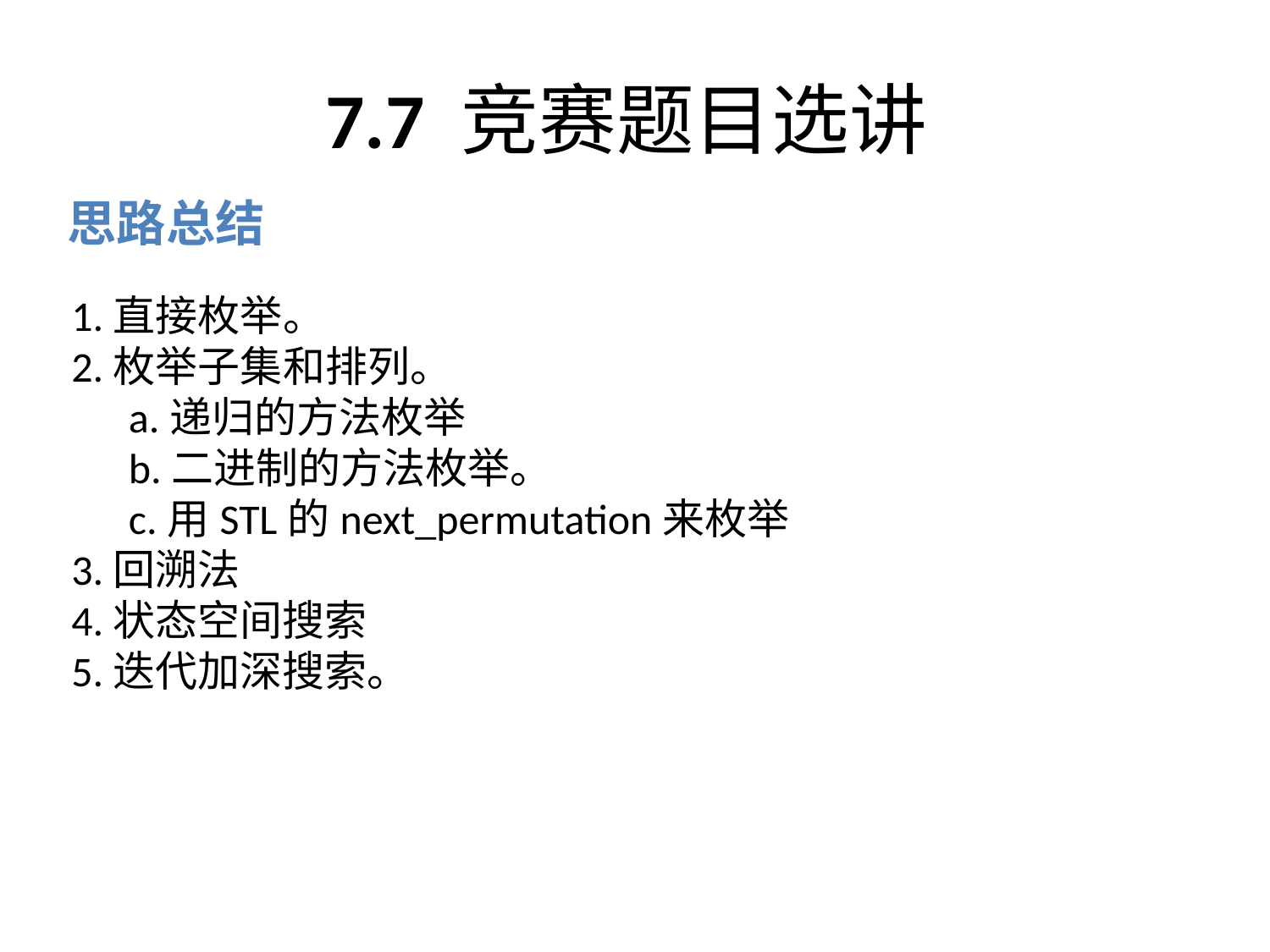

# 7.7 竞赛题目选讲
思路总结
1.直接枚举。
2.枚举子集和排列。
      a.递归的方法枚举
      b.二进制的方法枚举。
      c.用STL的next_permutation来枚举
3.回溯法
4.状态空间搜索
5.迭代加深搜索。